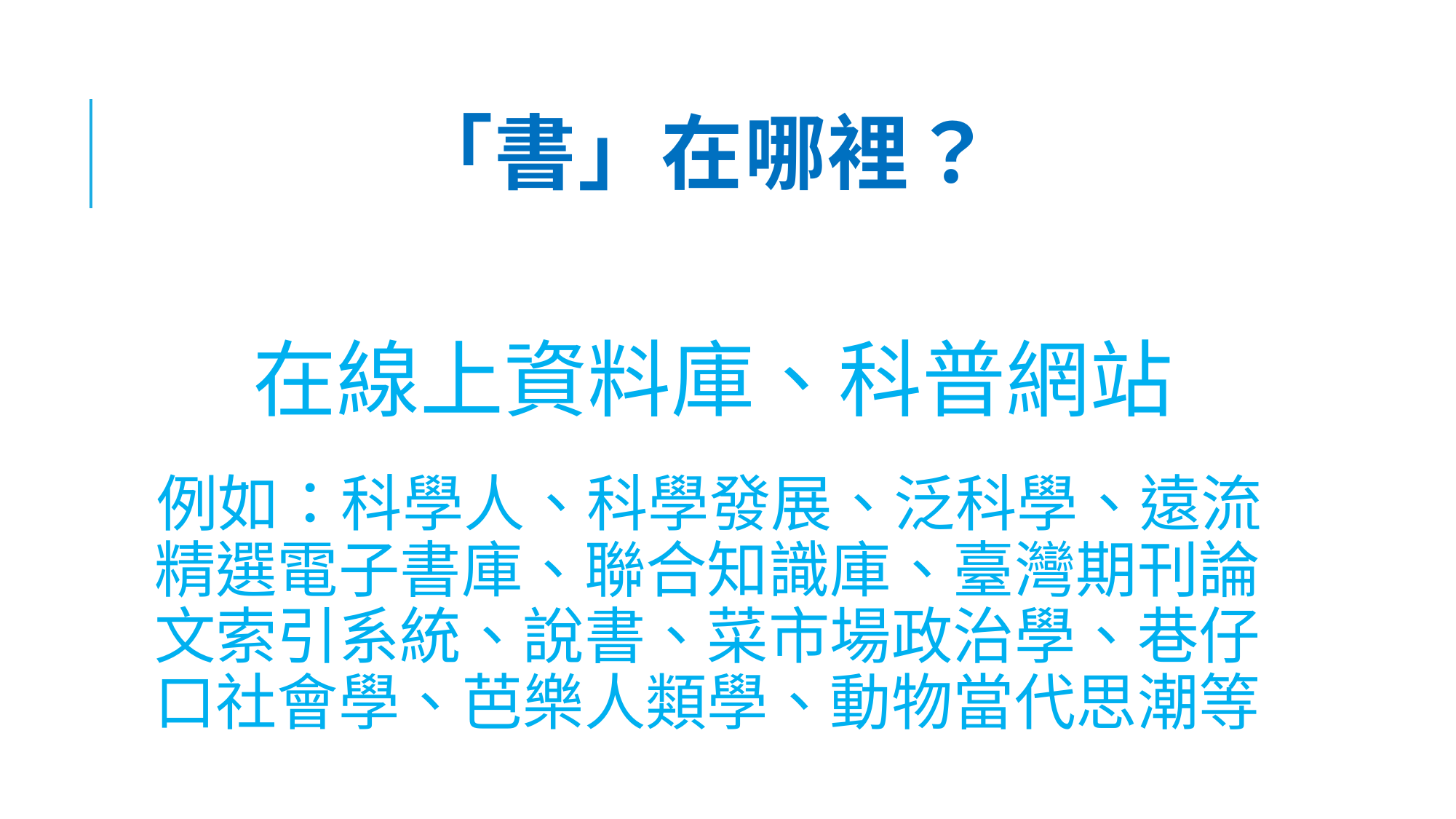

# 「書」在哪裡？

在線上資料庫、科普網站
例如：科學人、科學發展、泛科學、遠流精選電子書庫、聯合知識庫、臺灣期刊論文索引系統、說書、菜市場政治學、巷仔口社會學、芭樂人類學、動物當代思潮等